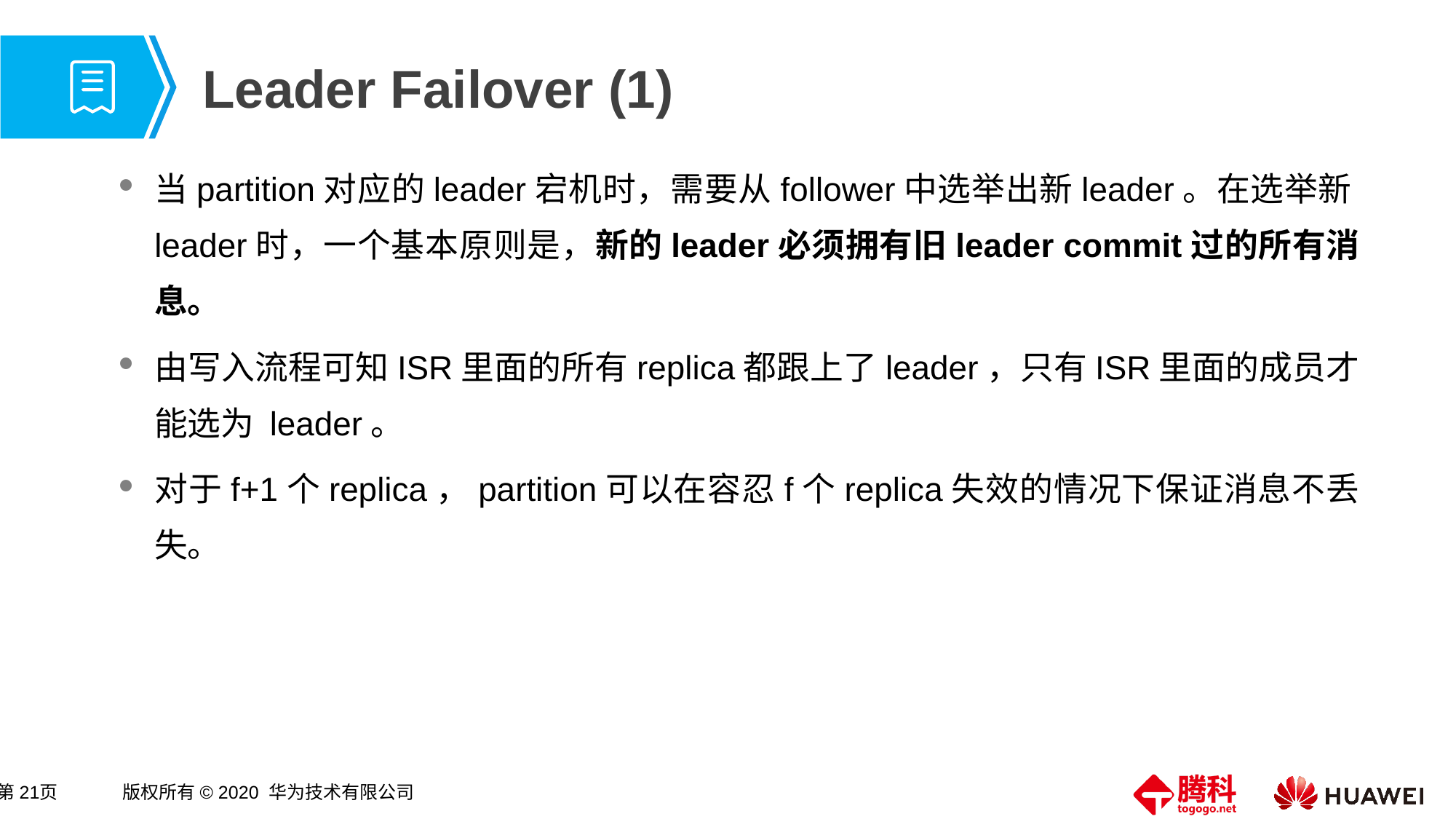

# Leader Failover (1)
当partition对应的leader宕机时，需要从follower中选举出新leader。在选举新leader时，一个基本原则是，新的leader必须拥有旧leader commit过的所有消息。
由写入流程可知ISR里面的所有replica都跟上了leader，只有ISR里面的成员才能选为 leader。
对于f+1个replica，partition可以在容忍f个replica失效的情况下保证消息不丢失。